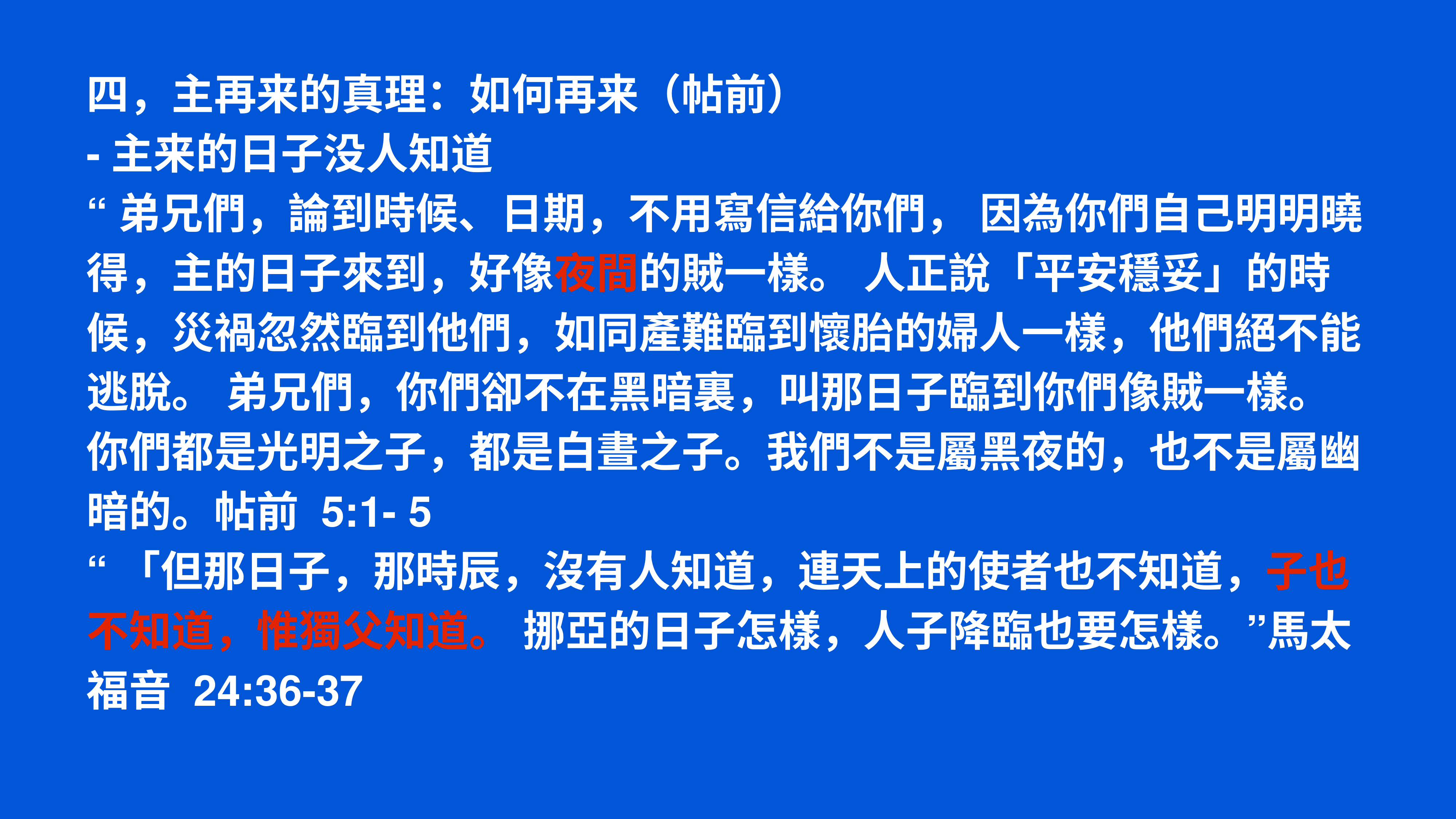

四，主再来的真理：如何再来（帖前）
-主来的日子没人知道
“弟兄們，論到時候、日期，不用寫信給你們， 因為你們自己明明曉得，主的日子來到，好像夜間的賊一樣。 人正說「平安穩妥」的時候，災禍忽然臨到他們，如同產難臨到懷胎的婦人一樣，他們絕不能逃脫。 弟兄們，你們卻不在黑暗裏，叫那日子臨到你們像賊一樣。 你們都是光明之子，都是白晝之子。我們不是屬黑夜的，也不是屬幽暗的。帖前 5:1- 5
“「但那日子，那時辰，沒有人知道，連天上的使者也不知道，子也不知道，惟獨父知道。 挪亞的日子怎樣，人子降臨也要怎樣。”馬太福音 24:36-37